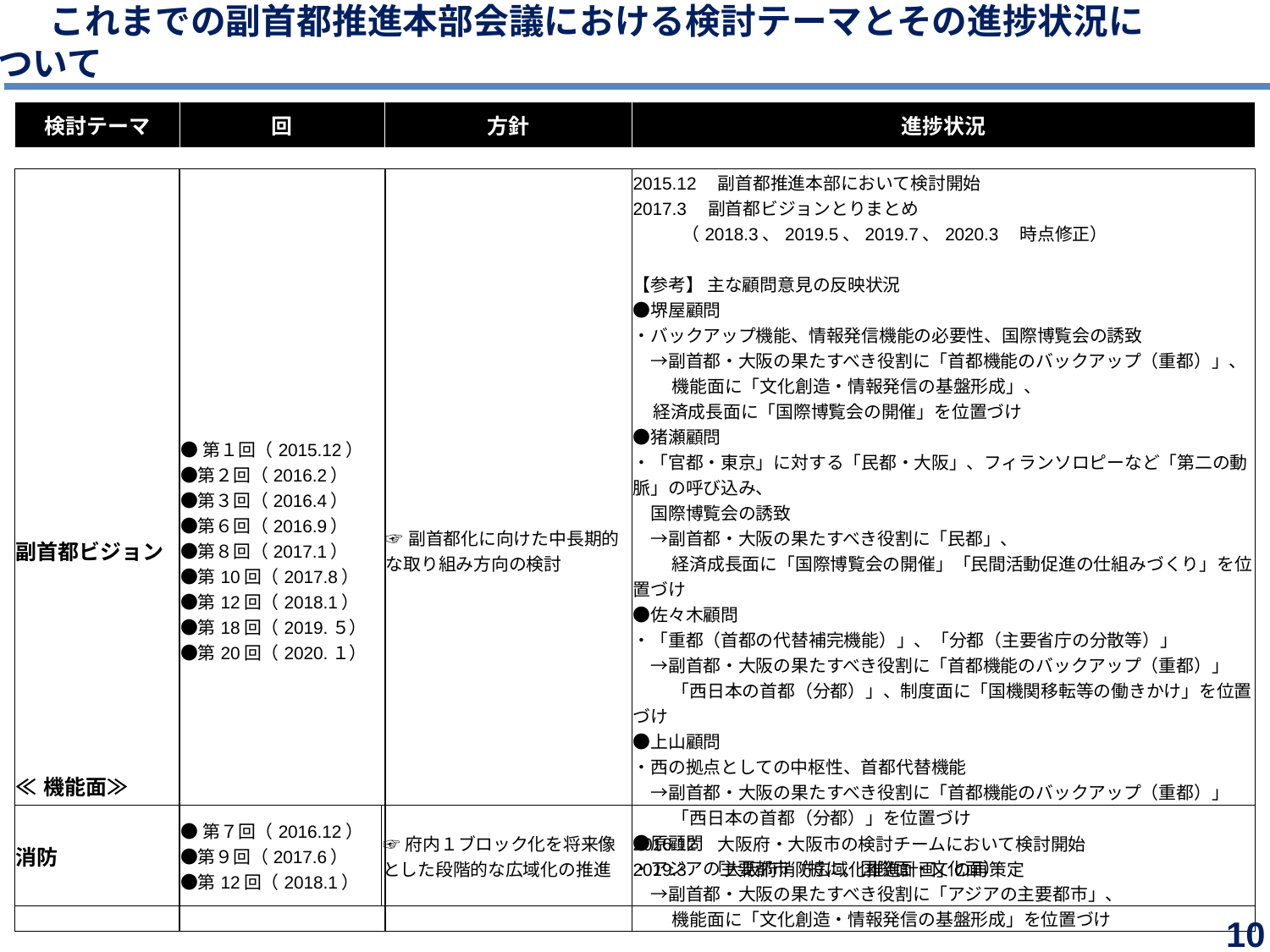

これまでの副首都推進本部会議における検討テーマとその進捗状況について
| 検討テーマ | 回 | 方針 | 進捗状況 |
| --- | --- | --- | --- |
|  |  |  |  |
| 副首都ビジョン | ●第１回（2015.12） ●第２回（2016.2） ●第３回（2016.4） ●第６回（2016.9） ●第８回（2017.1） ●第10回（2017.8） ●第12回（2018.1） ●第18回（2019.５） ●第20回（2020.１） | ☞副首都化に向けた中長期的な取り組み方向の検討 | 2015.12　副首都推進本部において検討開始 2017.3　副首都ビジョンとりまとめ （2018.3、2019.5、2019.7、2020.3　時点修正） 【参考】 主な顧問意見の反映状況 ●堺屋顧問 ・バックアップ機能、情報発信機能の必要性、国際博覧会の誘致 　→副首都・大阪の果たすべき役割に「首都機能のバックアップ（重都）」、 　　 機能面に「文化創造・情報発信の基盤形成」、 経済成長面に「国際博覧会の開催」を位置づけ ●猪瀬顧問 ・「官都・東京」に対する「民都・大阪」、フィランソロピーなど「第二の動脈」の呼び込み、 　国際博覧会の誘致 　→副首都・大阪の果たすべき役割に「民都」、 　　 経済成長面に「国際博覧会の開催」「民間活動促進の仕組みづくり」を位置づけ ●佐々木顧問 ・「重都（首都の代替補完機能）」、「分都（主要省庁の分散等）」 　→副首都・大阪の果たすべき役割に「首都機能のバックアップ（重都）」 　　 「西日本の首都（分都）」、制度面に「国機関移転等の働きかけ」を位置づけ ●上山顧問 ・西の拠点としての中枢性、首都代替機能 　→副首都・大阪の果たすべき役割に「首都機能のバックアップ（重都）」 　　 「西日本の首都（分都）」を位置づけ ●原顧問 ・アジアの主要都市（特に、国際面・文化面） 　→副首都・大阪の果たすべき役割に「アジアの主要都市」、 　　 機能面に「文化創造・情報発信の基盤形成」を位置づけ |
| ≪機能面≫ |  |  |  |
| --- | --- | --- | --- |
| 消防 | ●第７回（2016.12） ●第９回（2017.6） ●第12回（2018.1） | ☞府内１ブロック化を将来像とした段階的な広域化の推進 | 2016.12　大阪府・大阪市の検討チームにおいて検討開始 2019.3　「大阪府消防広域化推進計画」の再策定 |
10